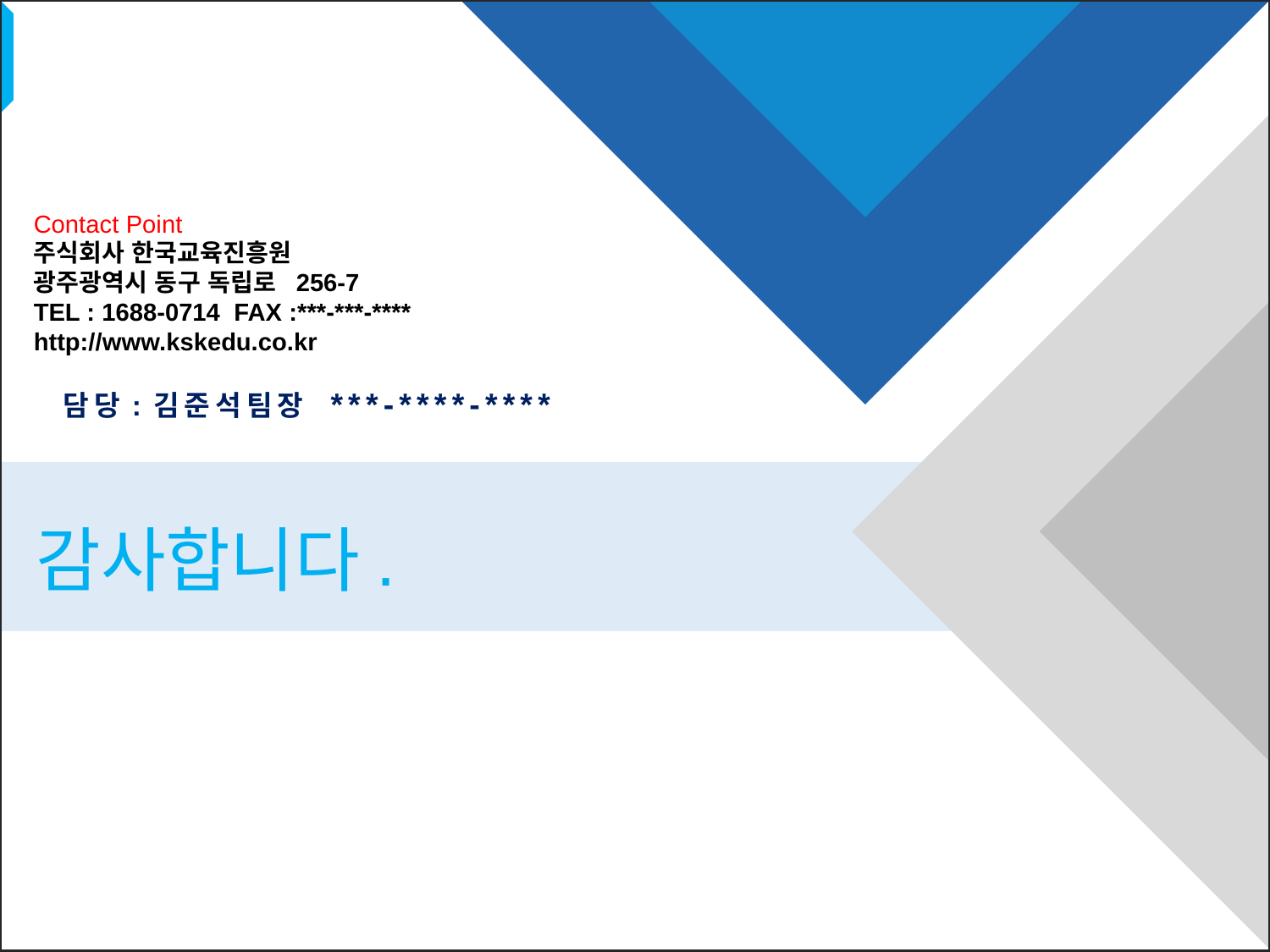

Contact Point
주식회사 한국교육진흥원
광주광역시 동구 독립로  256-7
TEL : 1688-0714  FAX :***-***-****
http://www.kskedu.co.kr

담당:김준석팀장 ***-****-****

감사합니다.